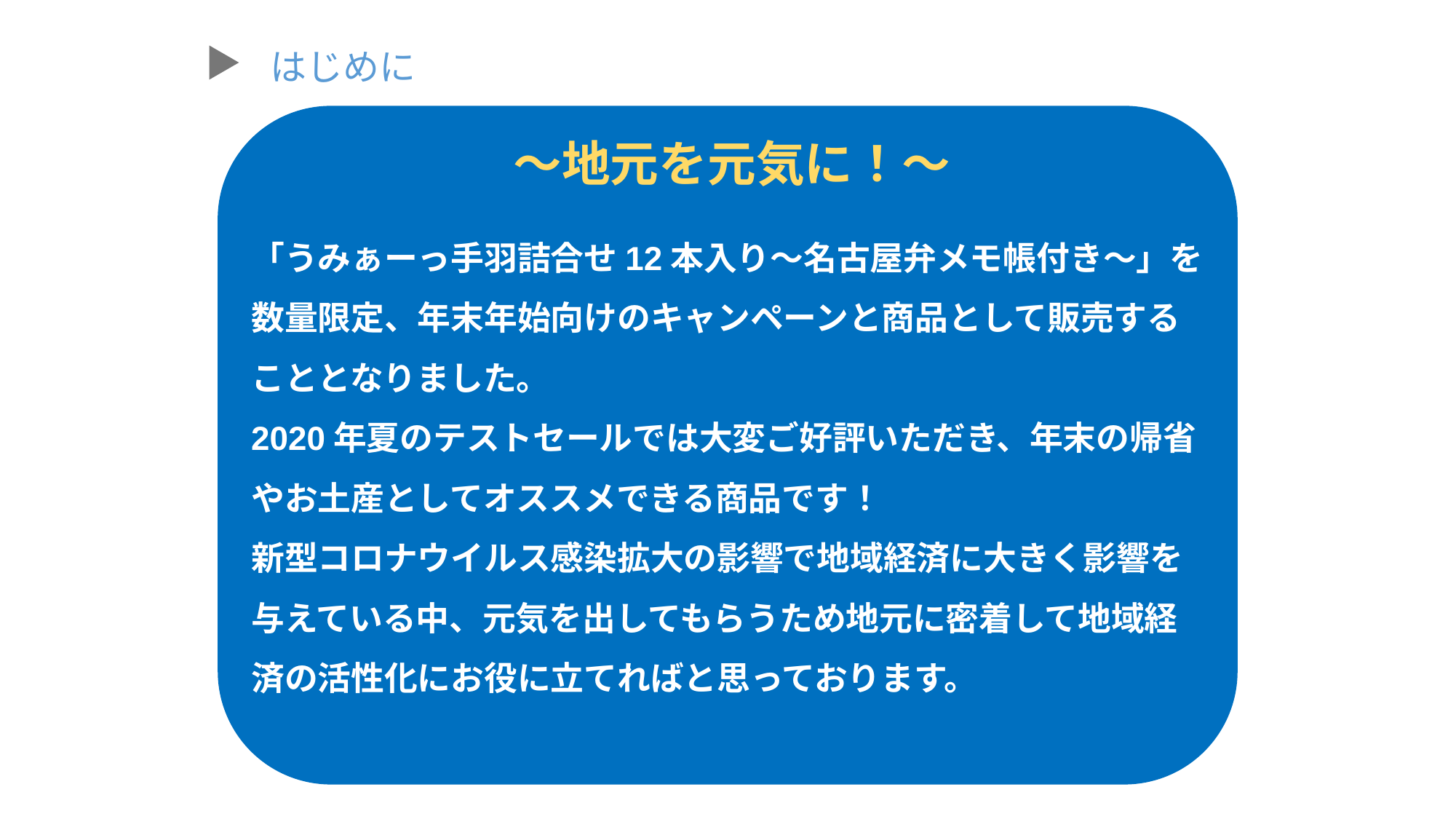

はじめに

～地元を元気に！～
「うみぁーっ手羽詰合せ12本入り～名古屋弁メモ帳付き～」を数量限定、年末年始向けのキャンペーンと商品として販売することとなりました。
2020年夏のテストセールでは大変ご好評いただき、年末の帰省やお土産としてオススメできる商品です！
新型コロナウイルス感染拡大の影響で地域経済に大きく影響を与えている中、元気を出してもらうため地元に密着して地域経済の活性化にお役に立てればと思っております。